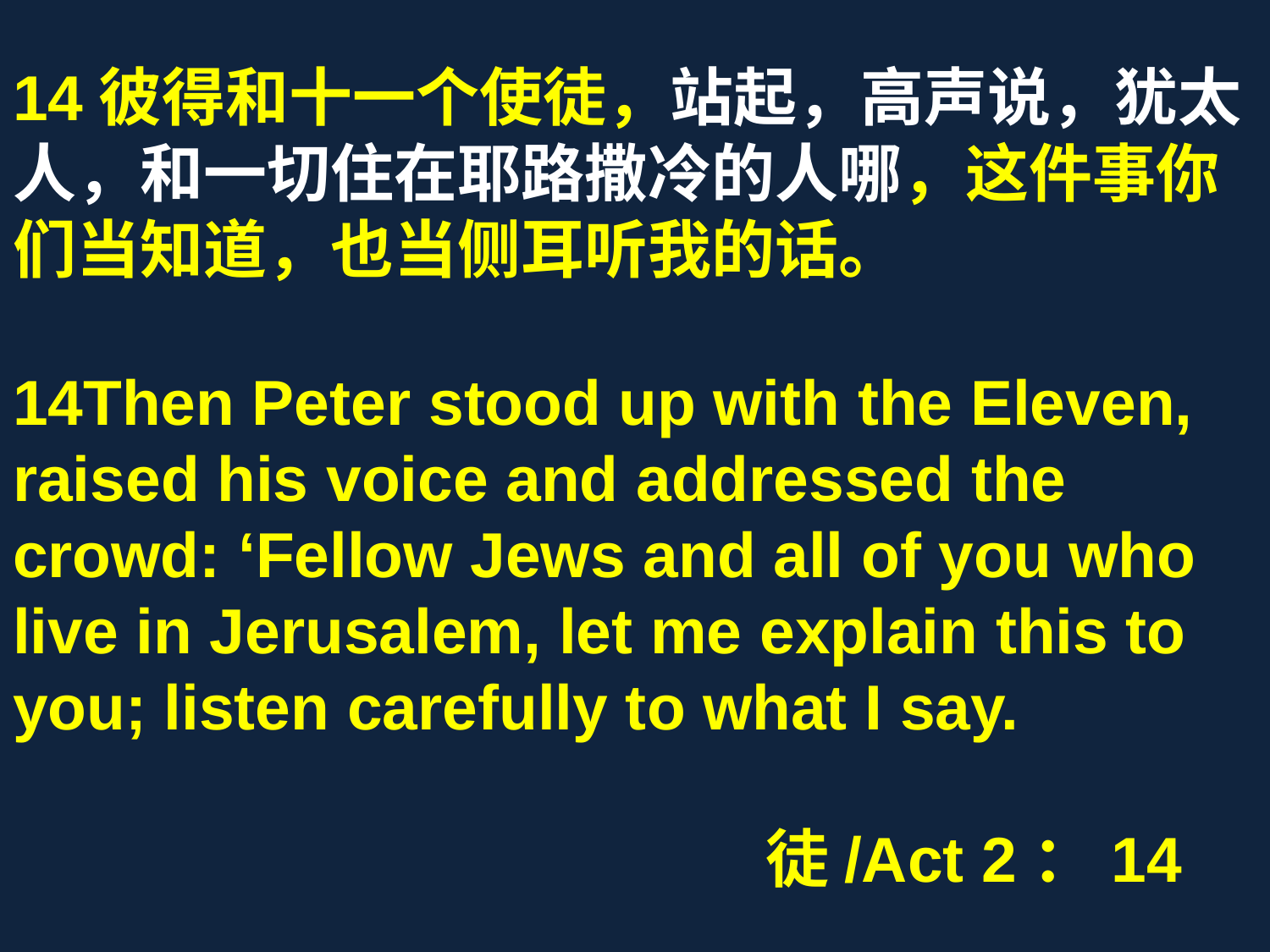

14彼得和十一个使徒，站起，高声说，犹太人，和一切住在耶路撒冷的人哪，这件事你们当知道，也当侧耳听我的话。
14Then Peter stood up with the Eleven, raised his voice and addressed the crowd: ‘Fellow Jews and all of you who live in Jerusalem, let me explain this to you; listen carefully to what I say.
                                          徒/Act 2：14